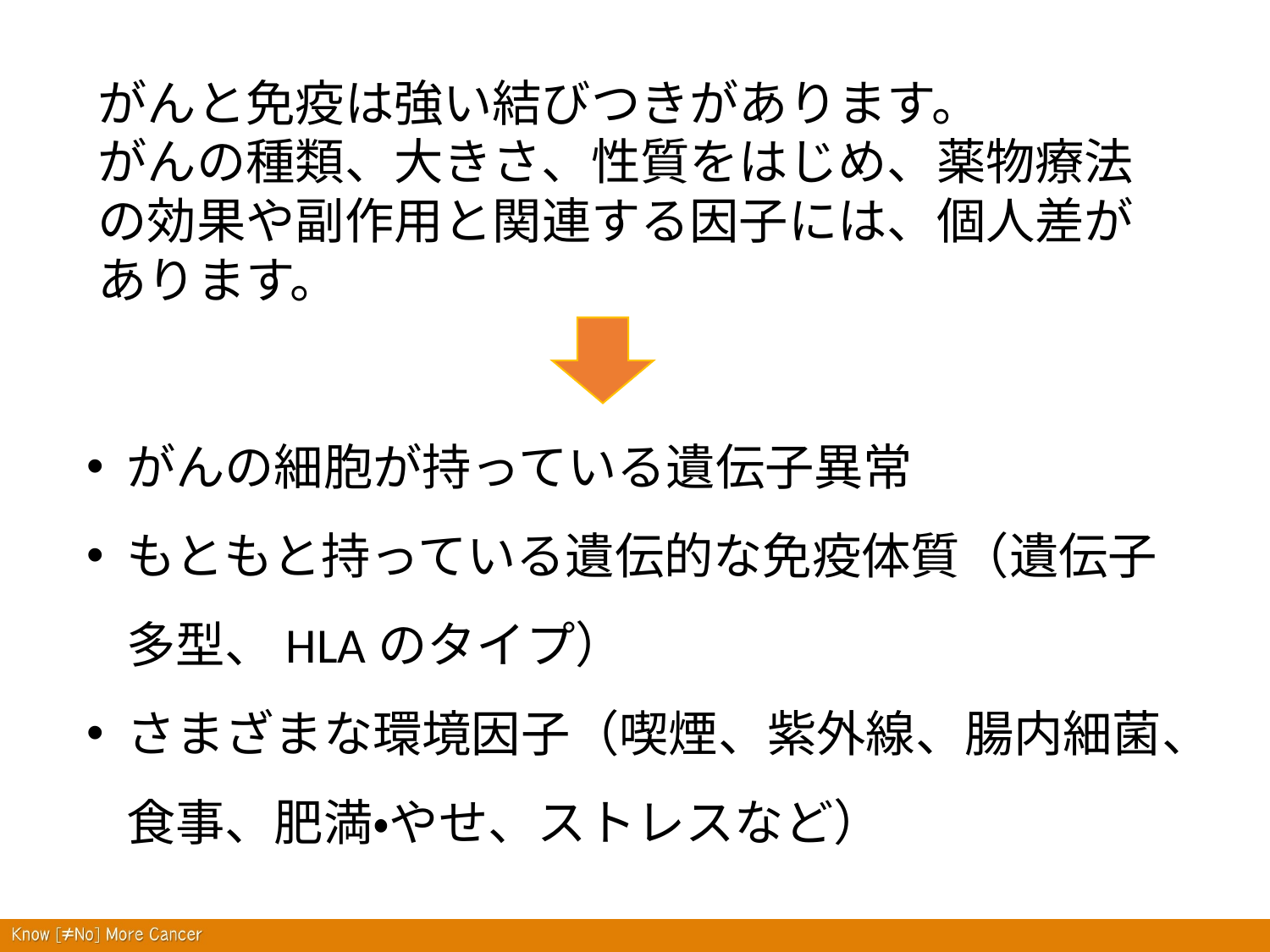

がんと免疫は強い結びつきがあります。
がんの種類、大きさ、性質をはじめ、薬物療法の効果や副作用と関連する因子には、個人差があります。

がんの細胞が持っている遺伝子異常
もともと持っている遺伝的な免疫体質（遺伝子多型、HLAのタイプ）
さまざまな環境因子（喫煙、紫外線、腸内細菌、食事、肥満・やせ、ストレスなど）